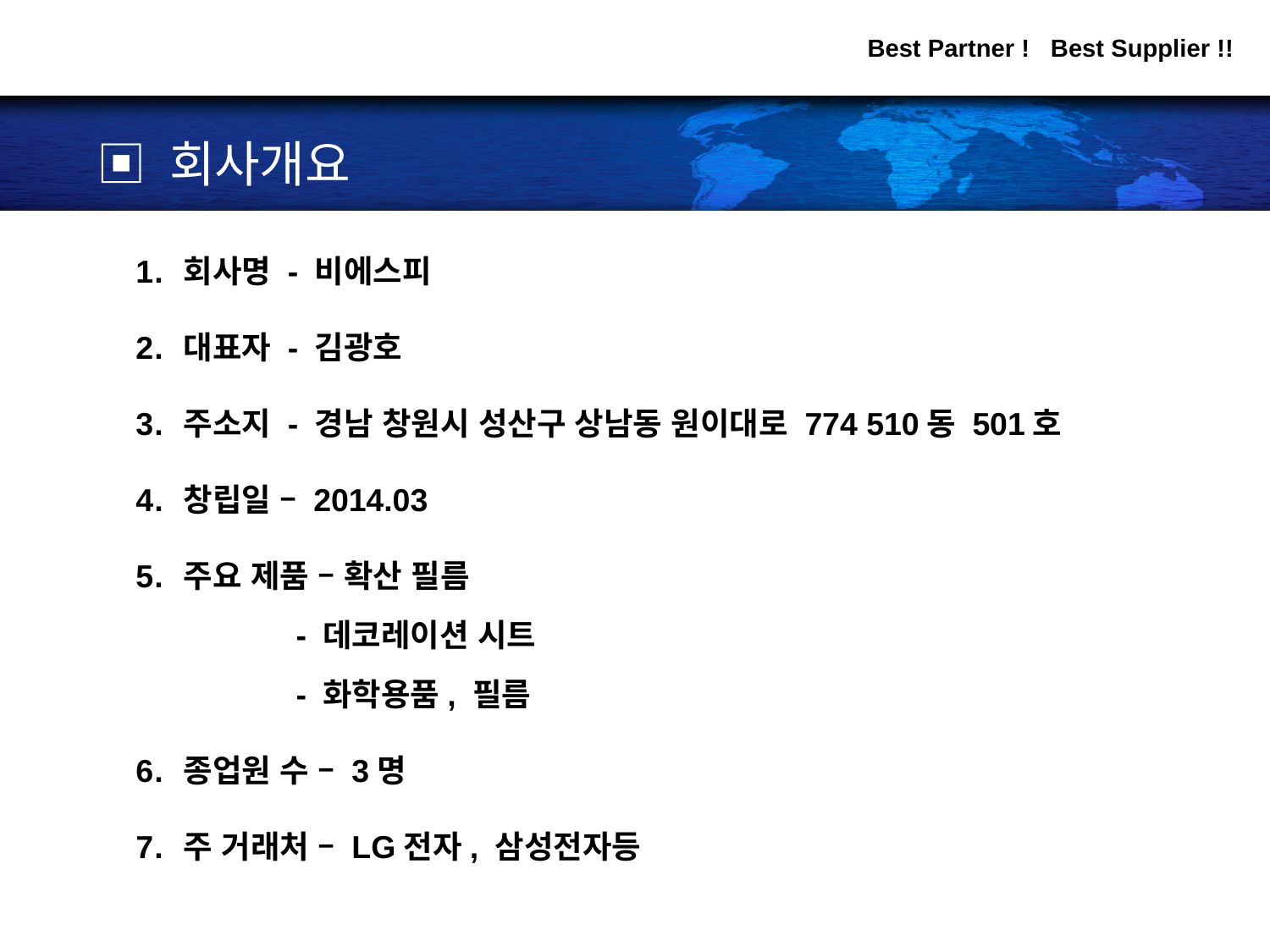

▣ 회사개요
회사명 - 비에스피

대표자 - 김광호

주소지 - 경남 창원시 성산구 상남동 원이대로 774 510동 501호

창립일 – 2014.03

주요 제품 – 확산 필름

                  - 데코레이션 시트

                  - 화학용품, 필름

종업원 수 – 3명

주 거래처 – LG전자, 삼성전자등